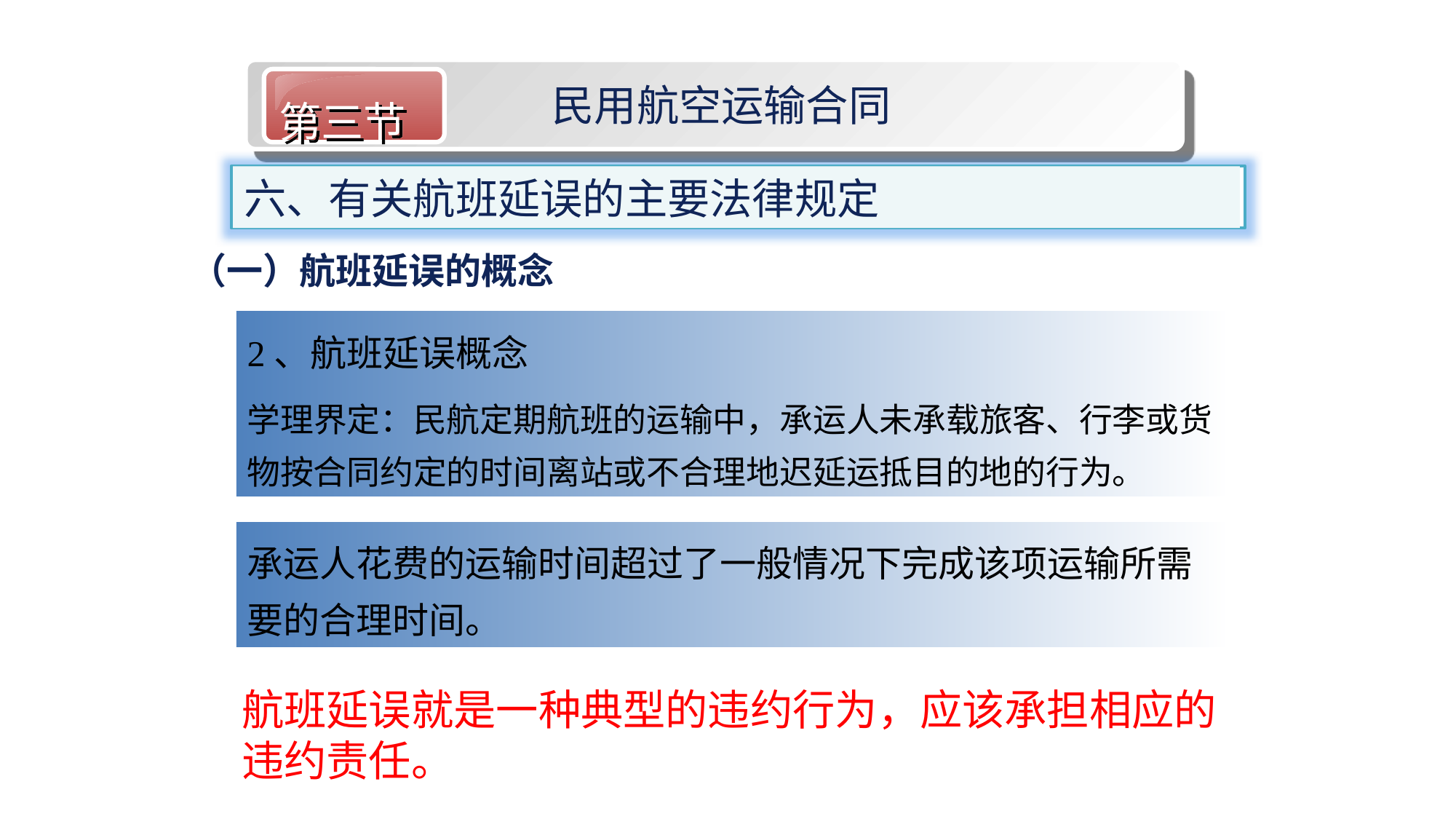

第三节
民用航空运输合同

六、有关航班延误的主要法律规定
（一）航班延误的概念
2、航班延误概念
学理界定：民航定期航班的运输中，承运人未承载旅客、行李或货物按合同约定的时间离站或不合理地迟延运抵目的地的行为。
承运人花费的运输时间超过了一般情况下完成该项运输所需要的合理时间。
航班延误就是一种典型的违约行为，应该承担相应的违约责任。
55